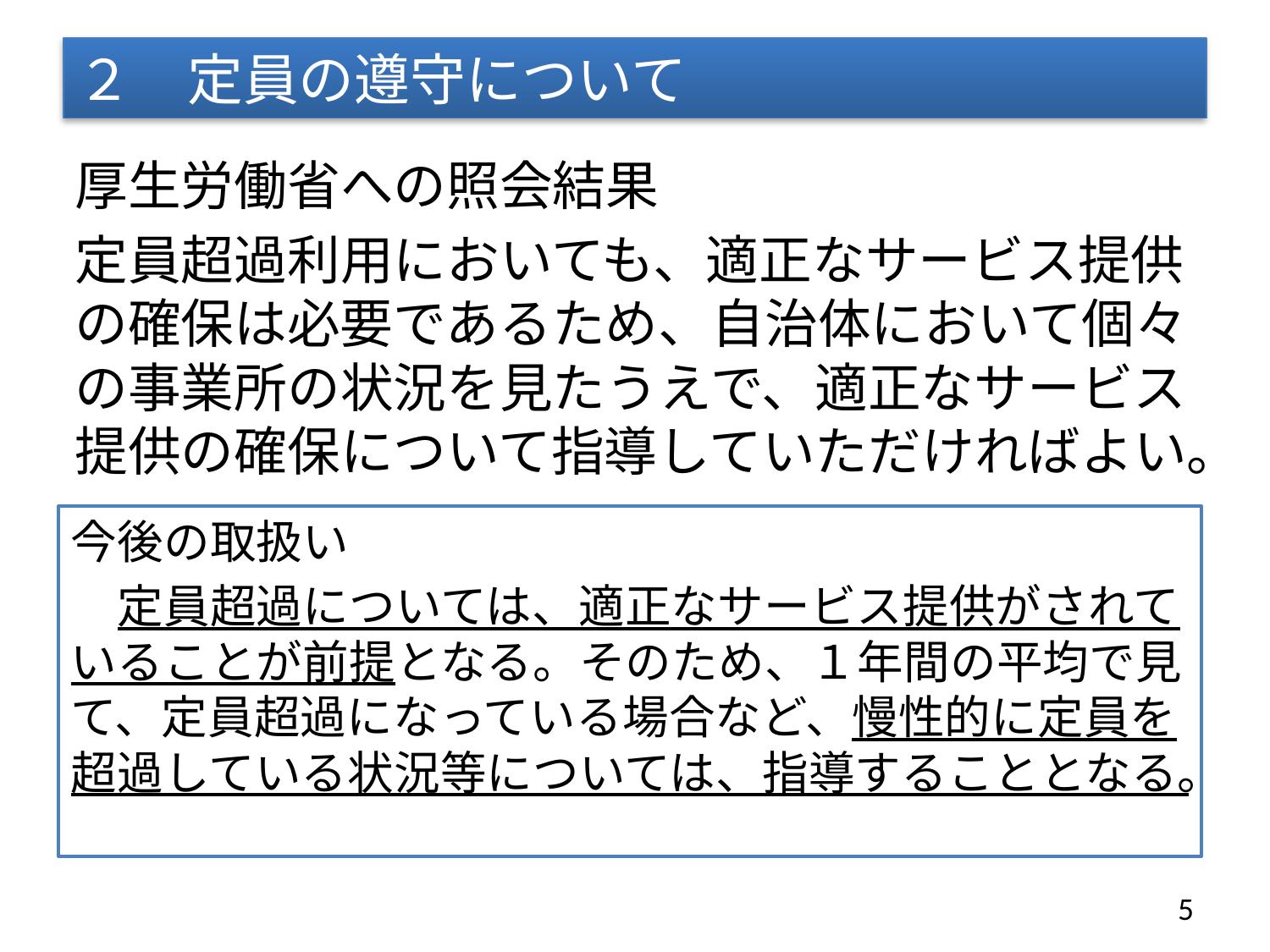

# ２　定員の遵守について
厚生労働省への照会結果
定員超過利用においても、適正なサービス提供の確保は必要であるため、自治体において個々の事業所の状況を見たうえで、適正なサービス提供の確保について指導していただければよい。
今後の取扱い
　定員超過については、適正なサービス提供がされていることが前提となる。そのため、１年間の平均で見て、定員超過になっている場合など、慢性的に定員を超過している状況等については、指導することとなる。
5